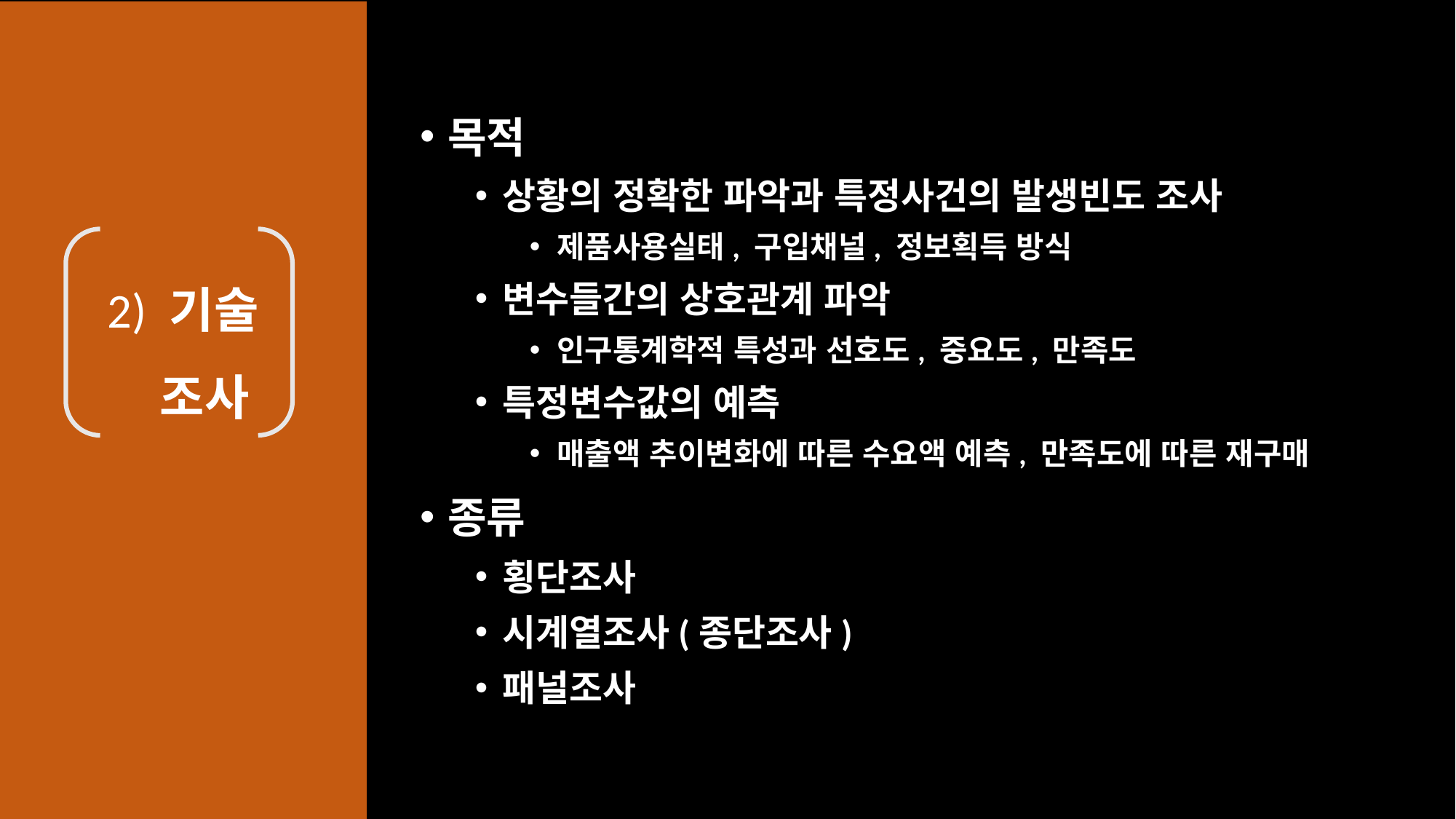

# 2) 기술 조사
목적
상황의 정확한 파악과 특정사건의 발생빈도 조사
제품사용실태, 구입채널, 정보획득 방식
변수들간의 상호관계 파악
인구통계학적 특성과 선호도, 중요도, 만족도
특정변수값의 예측
매출액 추이변화에 따른 수요액 예측, 만족도에 따른 재구매
종류
횡단조사
시계열조사(종단조사)
패널조사